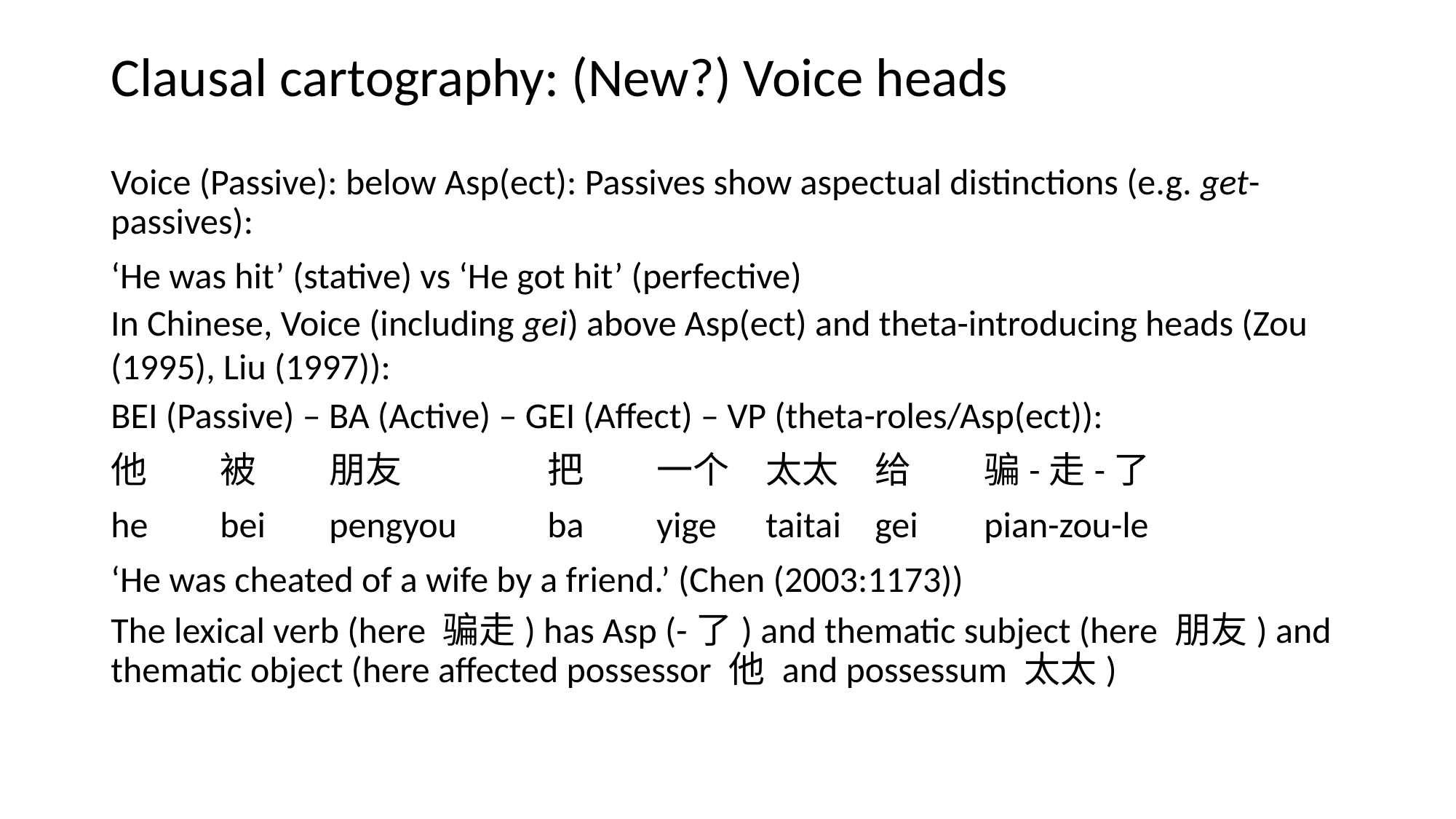

# Clausal cartography: (New?) Voice heads
Voice (Passive): below Asp(ect): Passives show aspectual distinctions (e.g. get-passives):
‘He was hit’ (stative) vs ‘He got hit’ (perfective)
In Chinese, Voice (including gei) above Asp(ect) and theta-introducing heads (Zou (1995), Liu (1997)):
BEI (Passive) – BA (Active) – GEI (Affect) – VP (theta-roles/Asp(ect)):
他	被	朋友		把	一个	太太	给	骗-走-了
he	bei	pengyou	ba	yige	taitai	gei	pian-zou-le
‘He was cheated of a wife by a friend.’ (Chen (2003:1173))
The lexical verb (here 骗走) has Asp (-了) and thematic subject (here 朋友) and thematic object (here affected possessor 他 and possessum 太太)